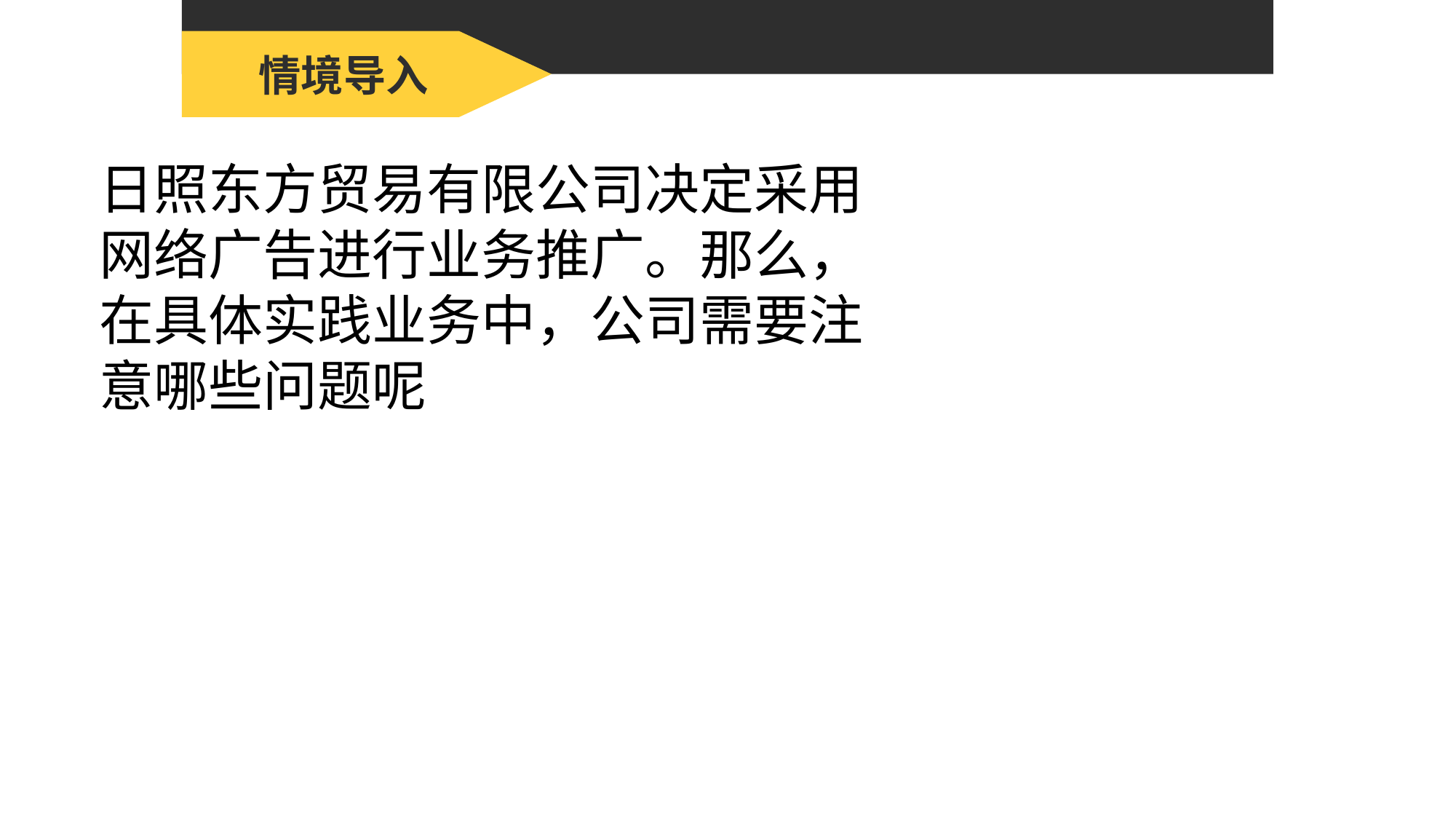

情境导入
日照东方贸易有限公司决定采用网络广告进行业务推广。那么，在具体实践业务中，公司需要注意哪些问题呢